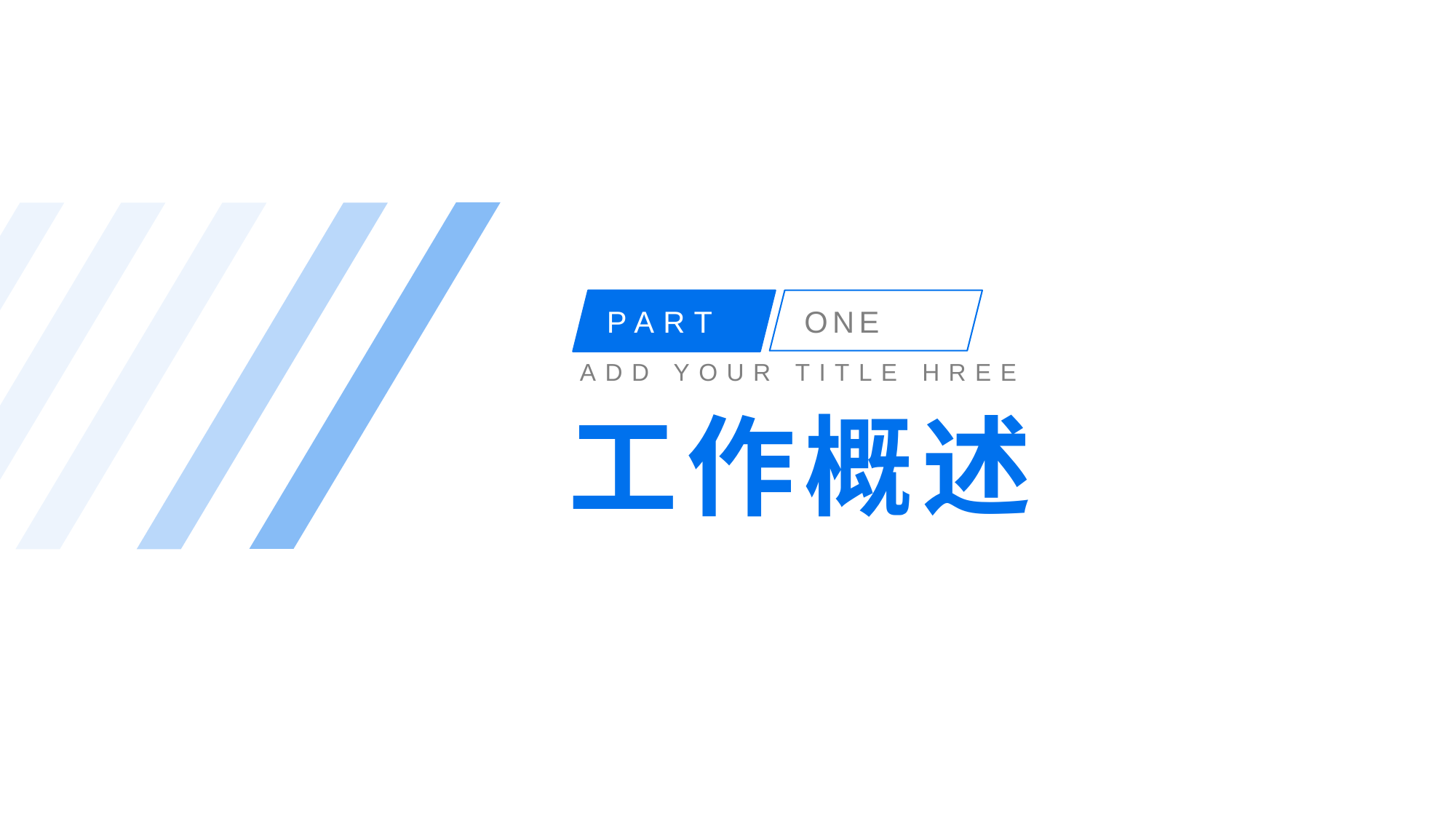

PART
ONE
ADD YOUR TITLE HREE
工作概述